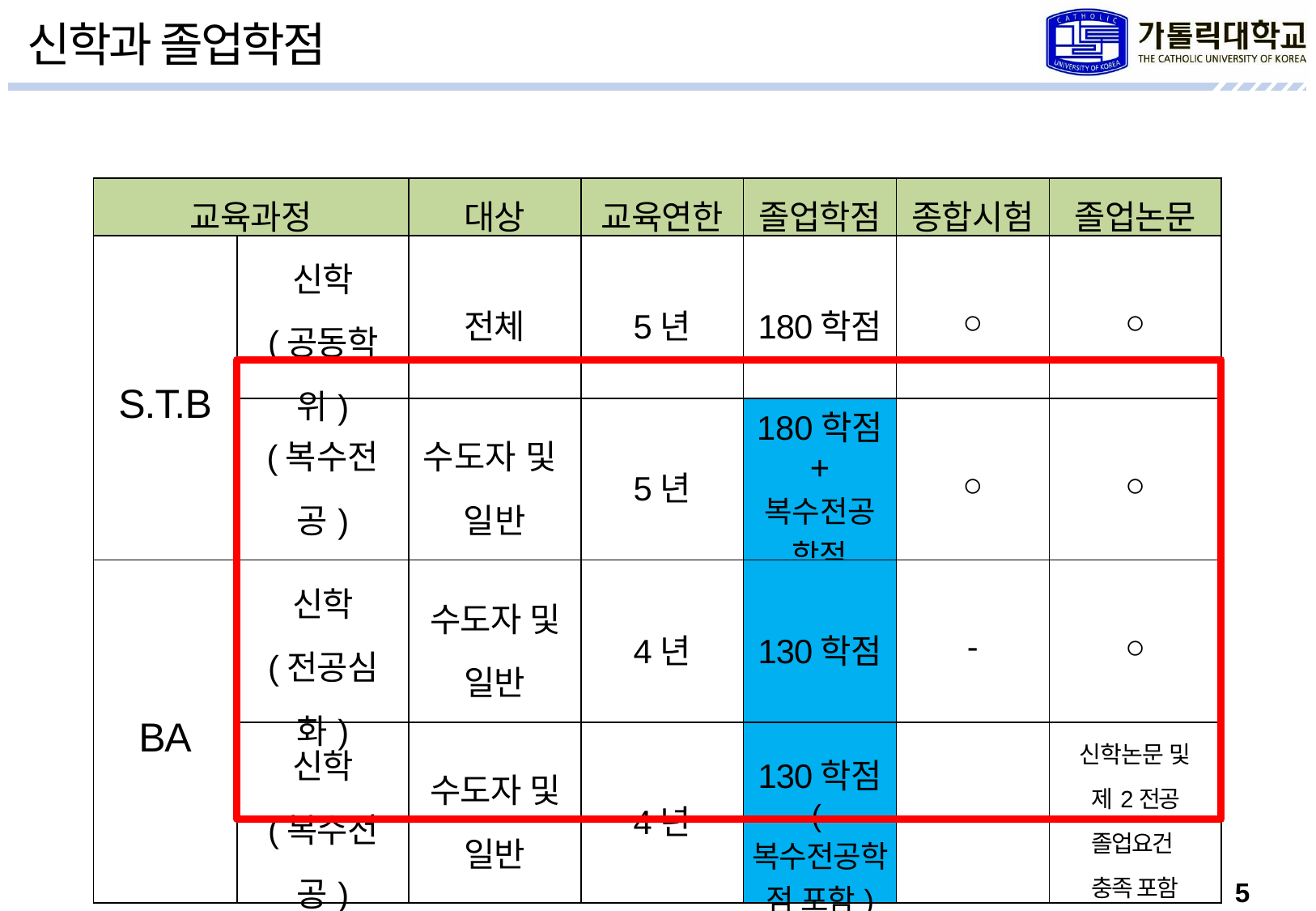

신학과 졸업학점
| 교육과정 |  | 대상 | 교육연한 | 졸업학점 | 종합시험 | 졸업논문 |
| --- | --- | --- | --- | --- | --- | --- |
| S.T.B | 신학 (공동학위) | 전체 | 5년 | 180학점 | ○ | ○ |
|  | (복수전공) | 수도자 및 일반 | 5년 | 180학점 + 복수전공학점 | ○ | ○ |
| BA | 신학 (전공심화) | 수도자 및 일반 | 4년 | 130학점 | - | ○ |
|  | 신학 (복수전공) | 수도자 및 일반 | 4년 | 130학점 (복수전공학점 포함) | - | 신학논문 및 제2전공 졸업요건 충족 포함 |